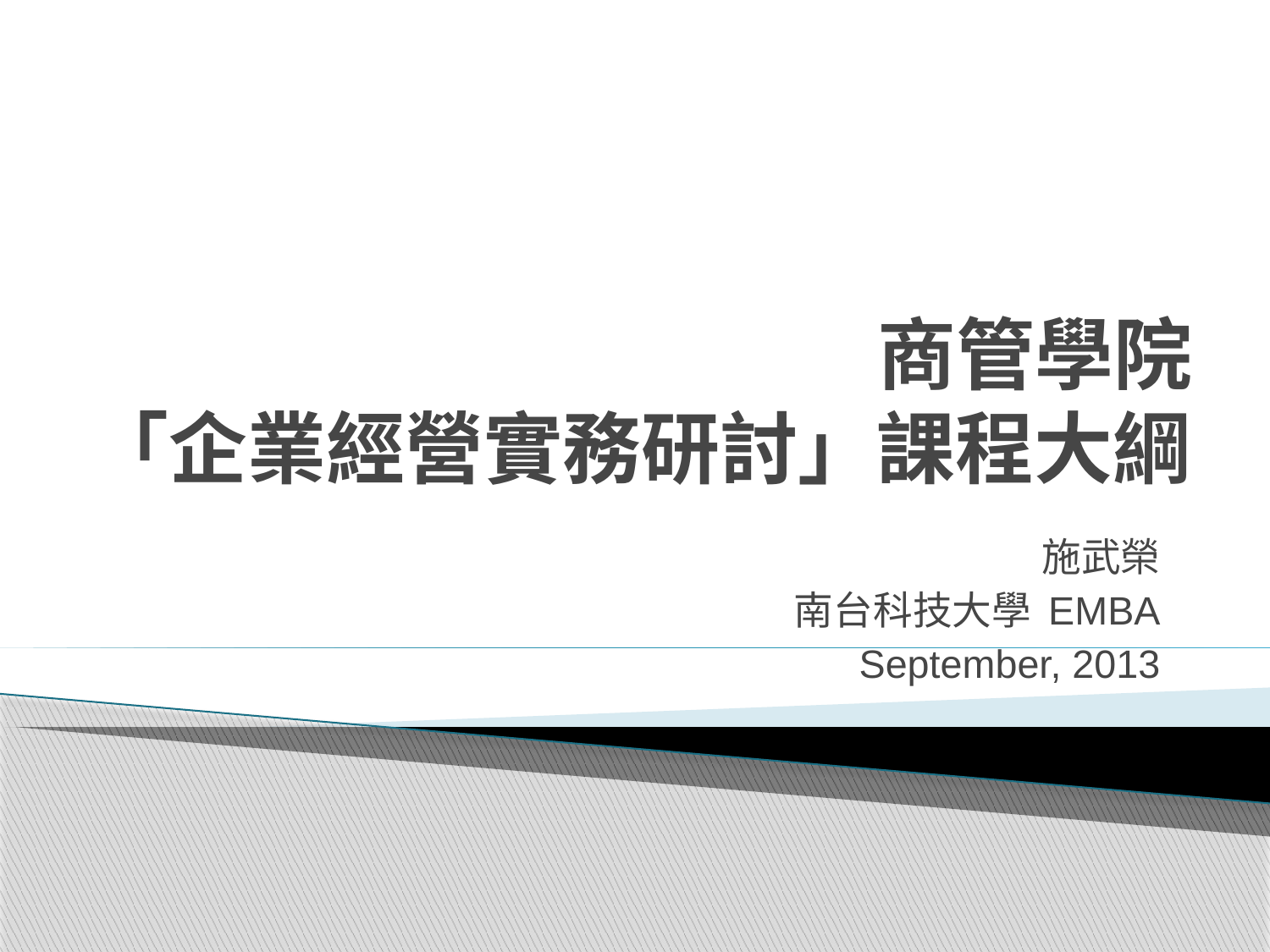

# 商管學院 「企業經營實務研討」課程大綱
施武榮
南台科技大學 EMBA
September, 2013